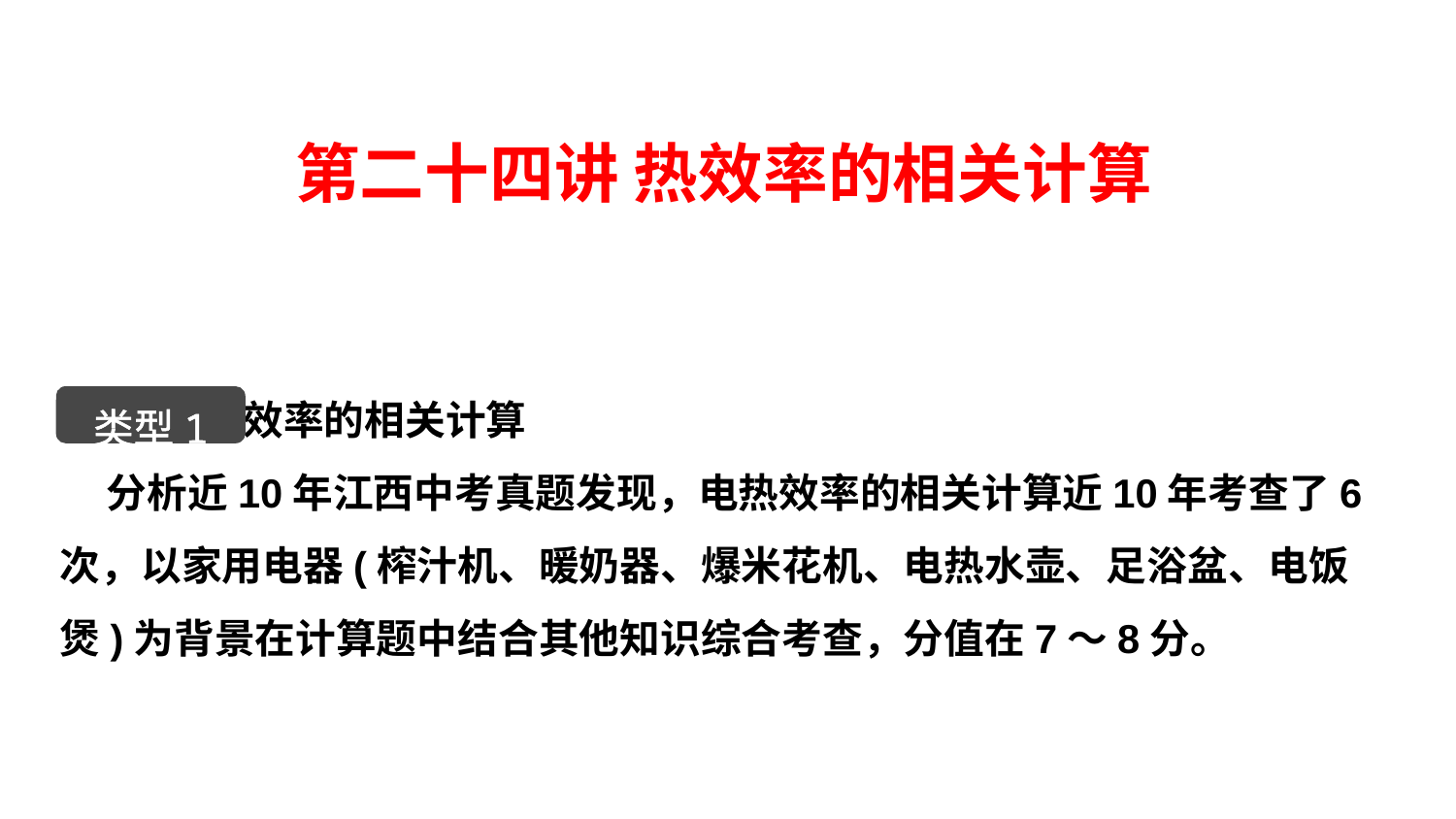

第二十四讲 热效率的相关计算
          电热效率的相关计算
    分析近10年江西中考真题发现，电热效率的相关计算近10年考查了6次，以家用电器(榨汁机、暖奶器、爆米花机、电热水壶、足浴盆、电饭煲)为背景在计算题中结合其他知识综合考查，分值在7～8分。
类型1